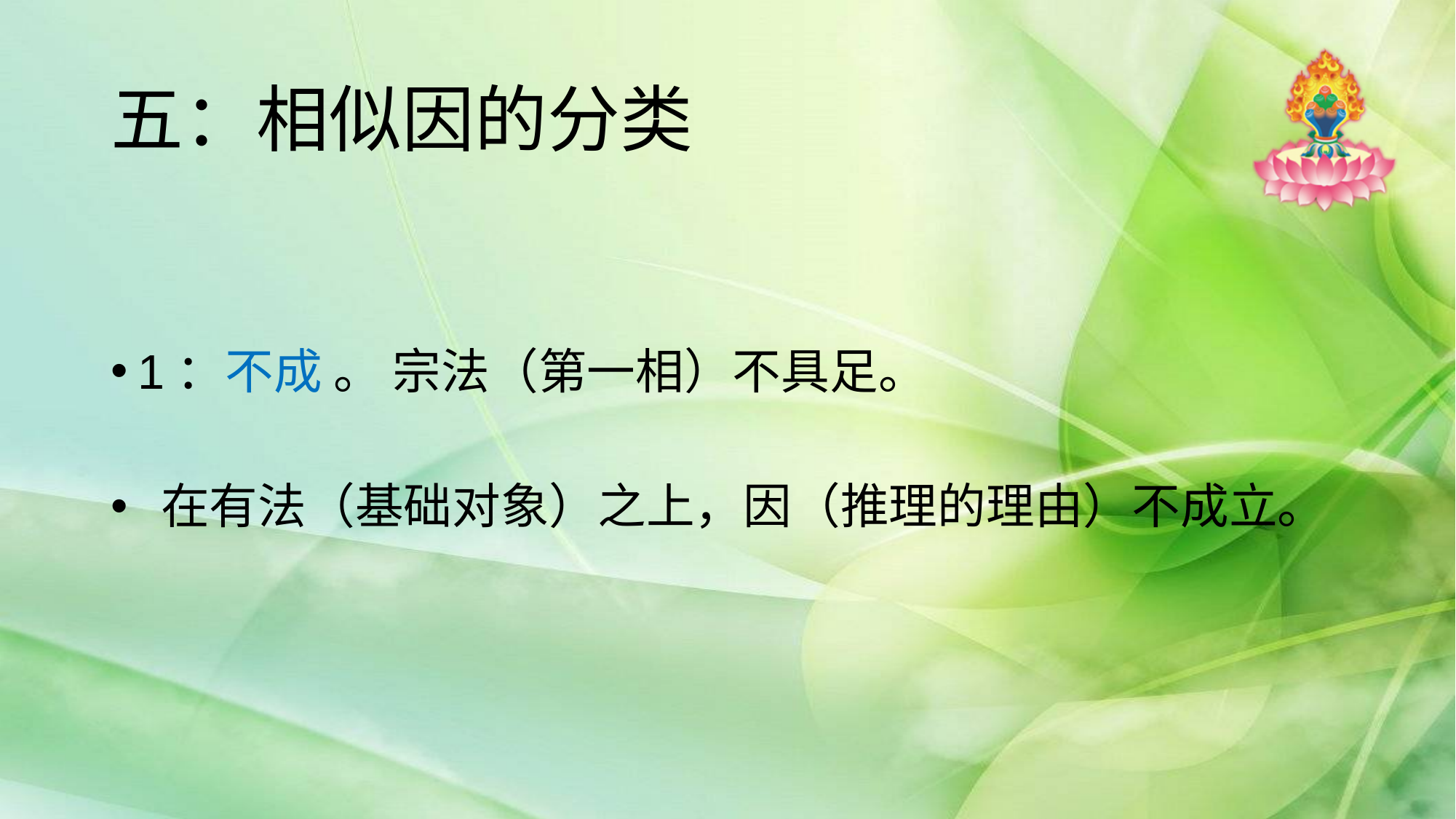

# 五：相似因的分类

1：不成 。 宗法（第一相）不具足。

 在有法（基础对象）之上，因（推理的理由）不成立。